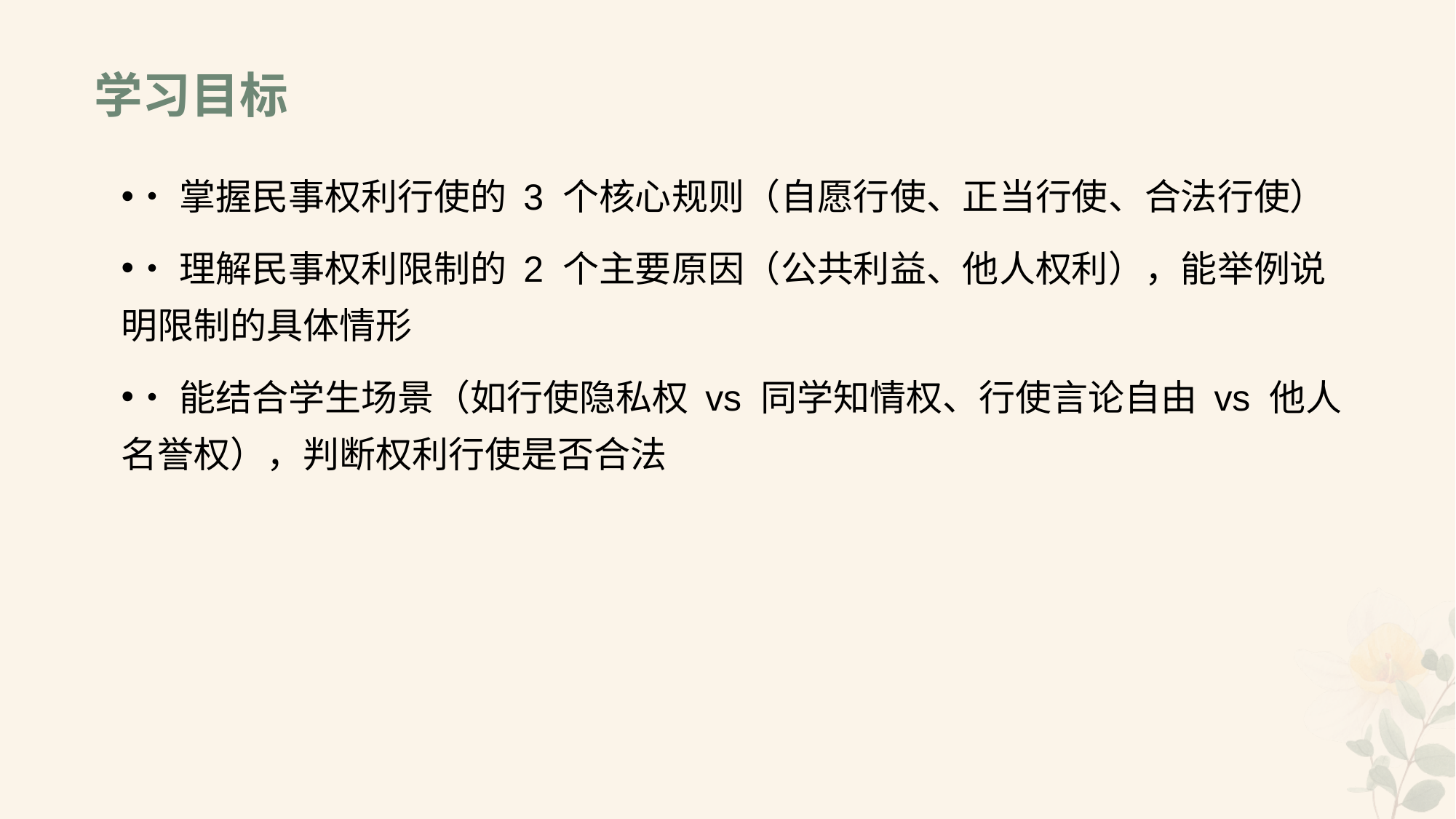

# 学习目标
•掌握民事权利行使的 3 个核心规则（自愿行使、正当行使、合法行使）
•理解民事权利限制的 2 个主要原因（公共利益、他人权利），能举例说明限制的具体情形
•能结合学生场景（如行使隐私权 vs 同学知情权、行使言论自由 vs 他人名誉权），判断权利行使是否合法